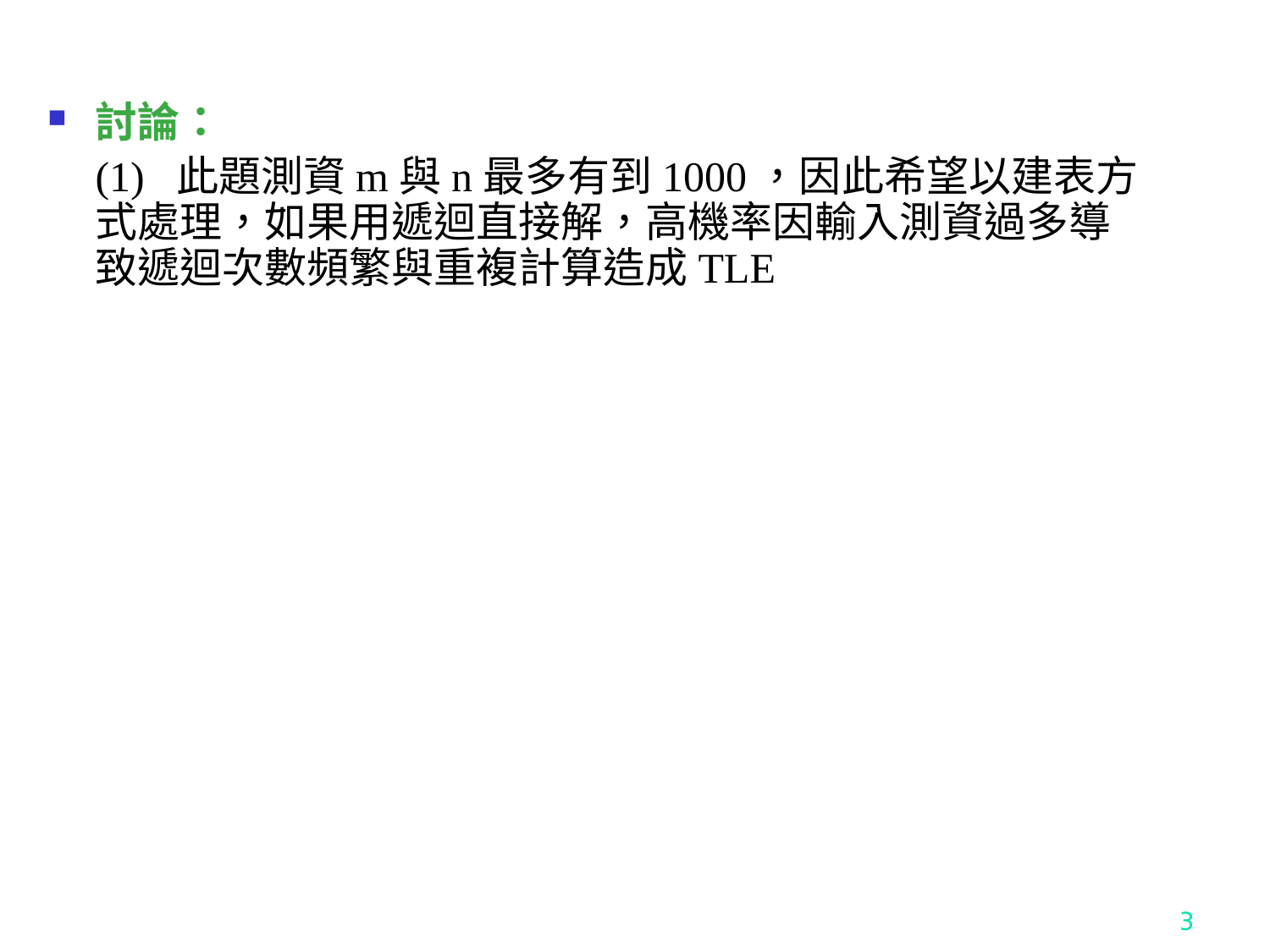

討論：
	(1)  此題測資m與n最多有到1000，因此希望以建表方式處理，如果用遞迴直接解，高機率因輸入測資過多導致遞迴次數頻繁與重複計算造成TLE

3